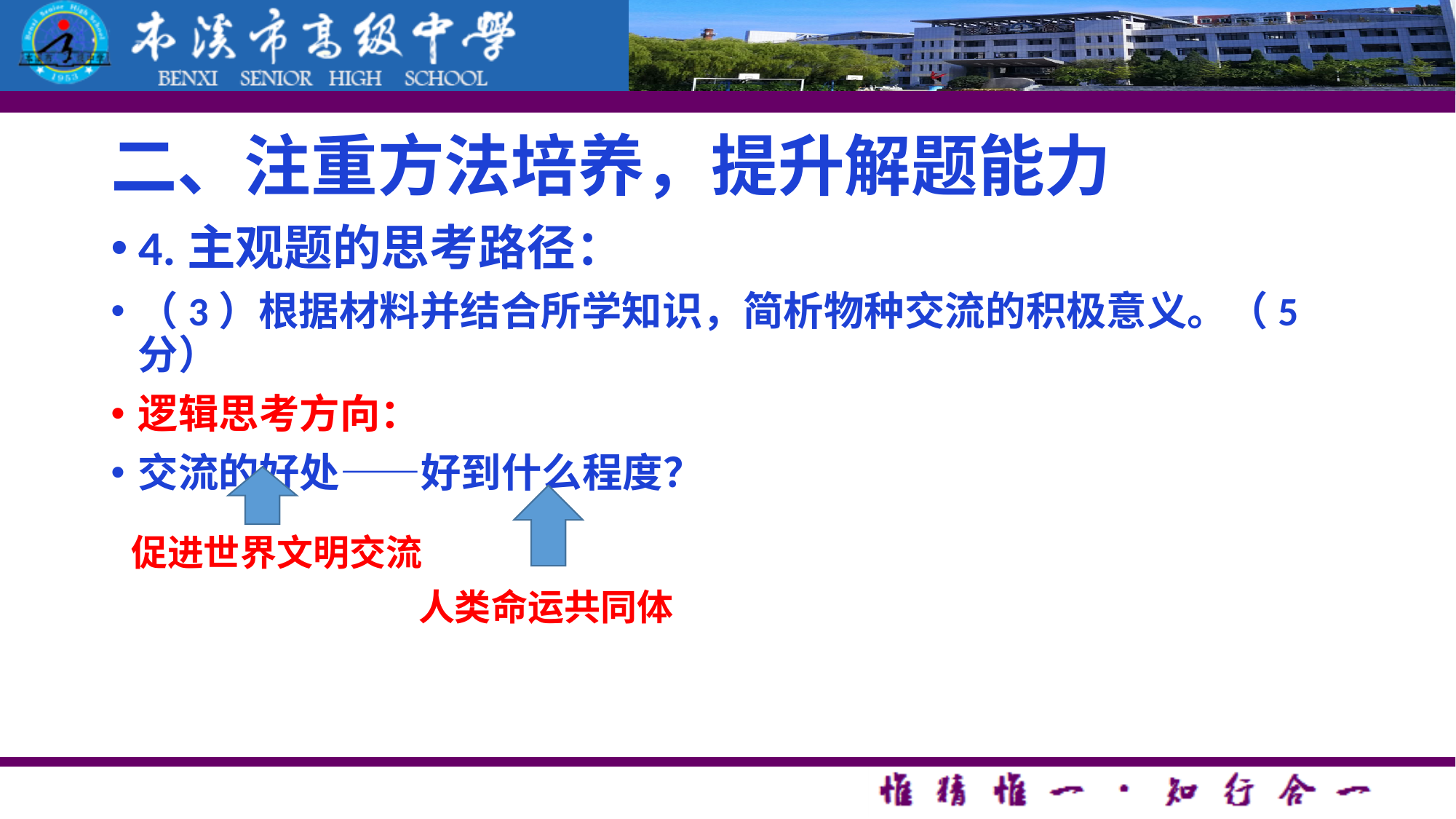

# 二、注重方法培养，提升解题能力
4.主观题的思考路径：
（3）根据材料并结合所学知识，简析物种交流的积极意义。（5分）
逻辑思考方向：
交流的好处——好到什么程度？

促进世界文明交流
人类命运共同体